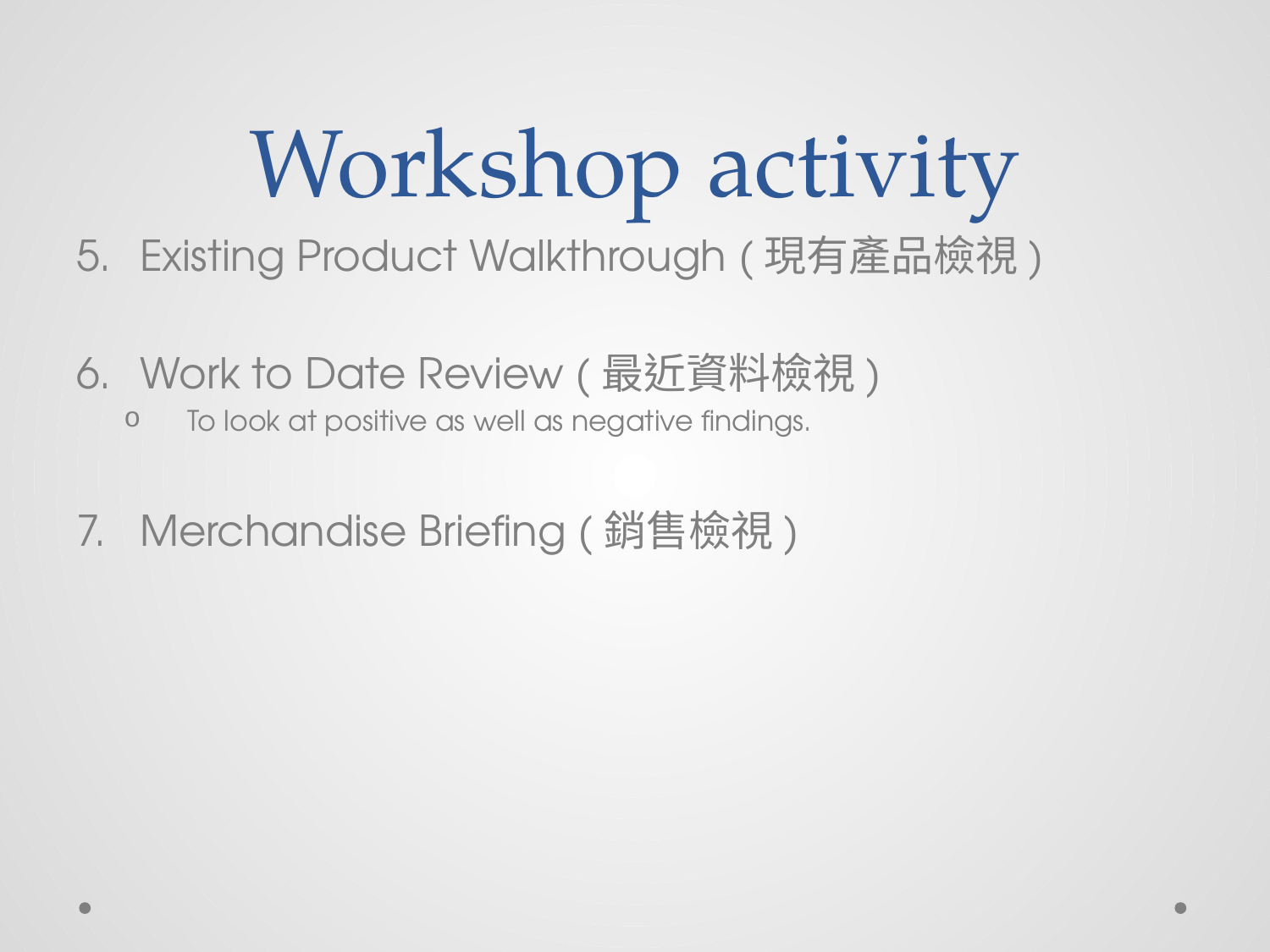

# Workshop activity
Existing Product Walkthrough (現有產品檢視)

Work to Date Review (最近資料檢視)
To look at positive as well as negative findings.

Merchandise Briefing (銷售檢視)